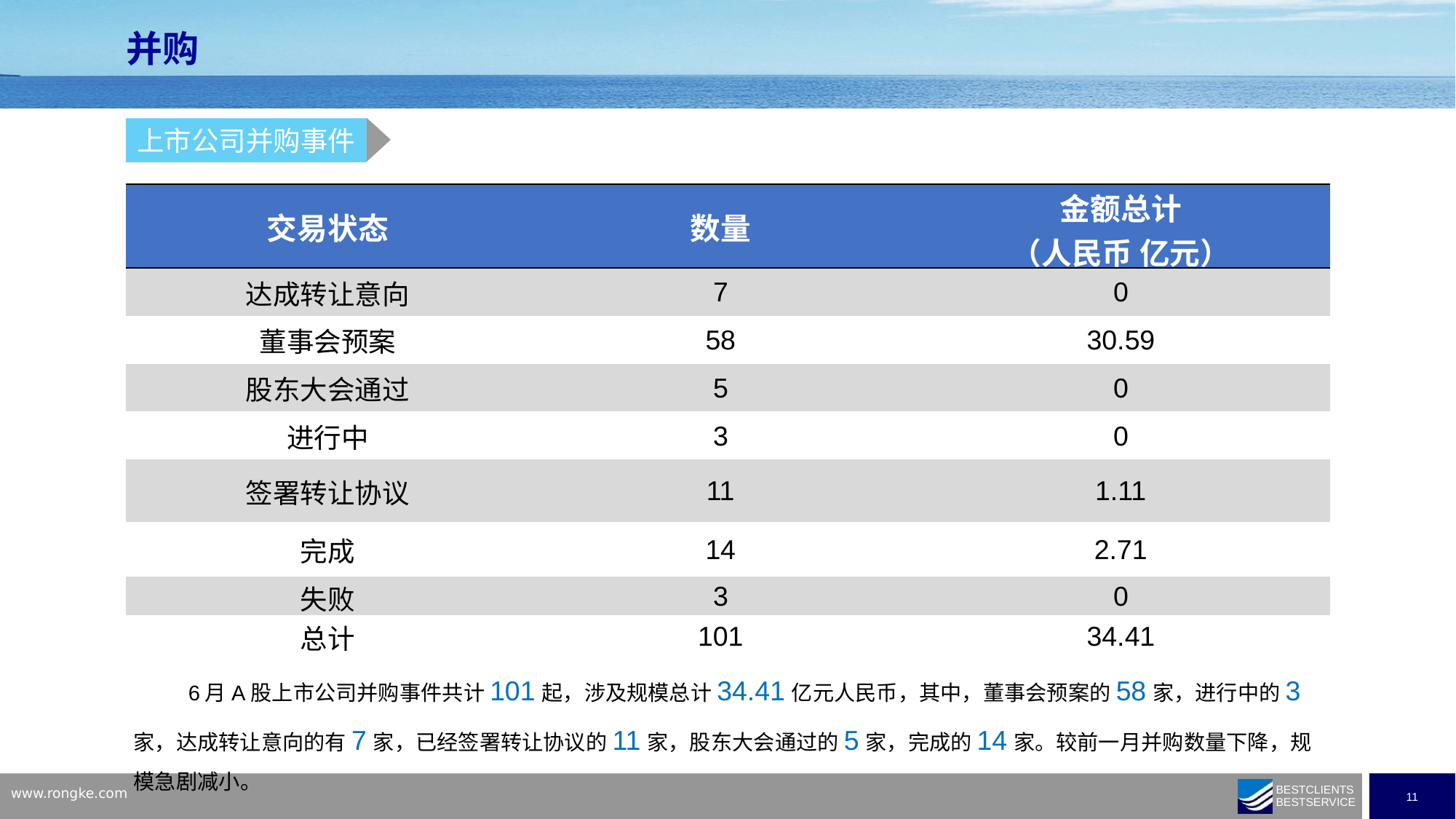

并购
上市公司并购事件

| 交易状态 | 数量 | 金额总计 （人民币 亿元） |
| --- | --- | --- |
| 达成转让意向 | 7 | 0 |
| 董事会预案 | 58 | 30.59 |
| 股东大会通过 | 5 | 0 |
| 进行中 | 3 | 0 |
| 签署转让协议 | 11 | 1.11 |
| 完成 | 14 | 2.71 |
| 失败 | 3 | 0 |
| 总计 | 101 | 34.41 |
6月A股上市公司并购事件共计101起，涉及规模总计34.41亿元人民币，其中，董事会预案的58家，进行中的3家，达成转让意向的有7家，已经签署转让协议的11家，股东大会通过的5家，完成的14家。较前一月并购数量下降，规模急剧减小。